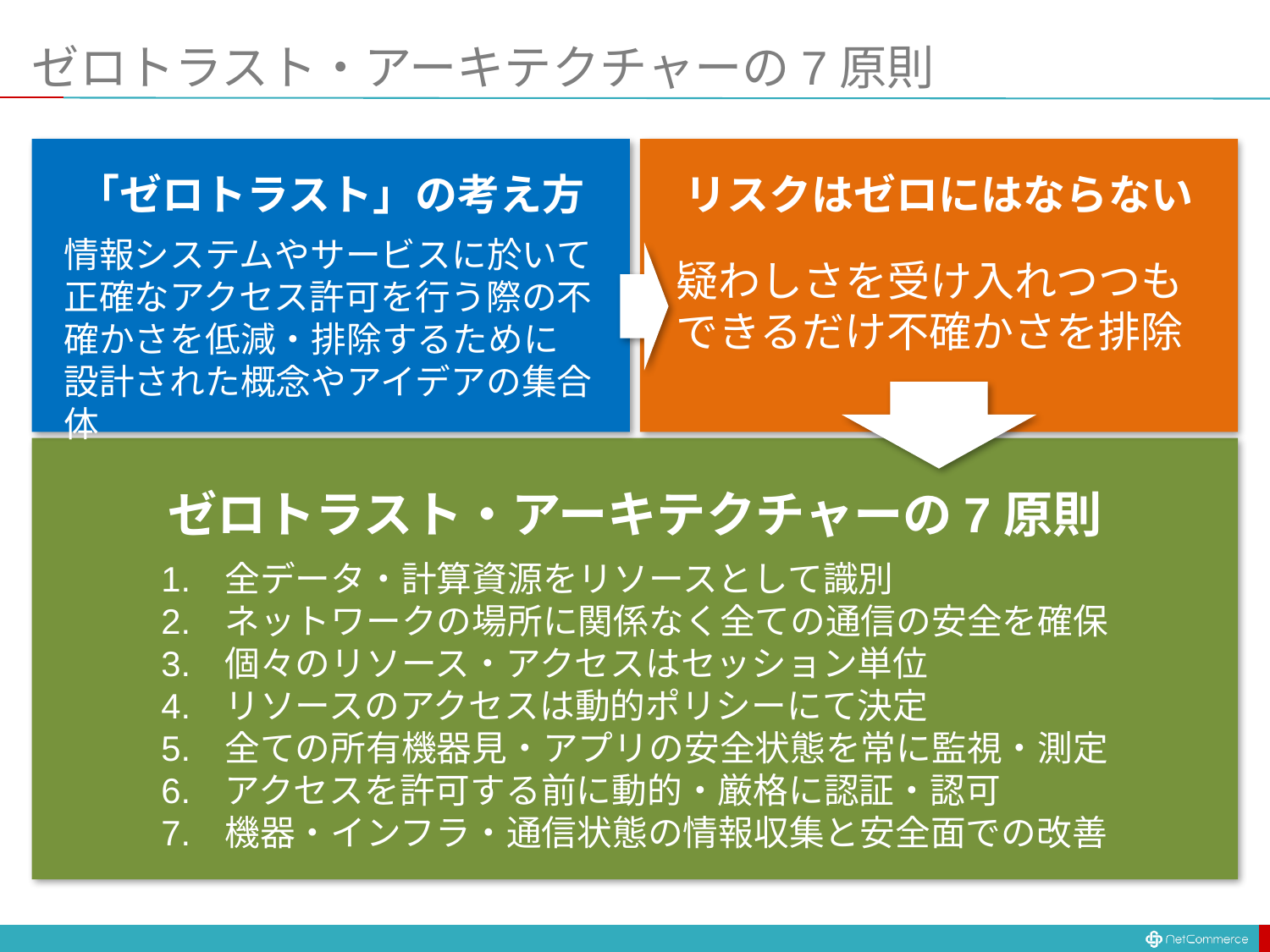

# ゼロトラスト・アーキテクチャーの7原則

「ゼロトラスト」の考え方
リスクはゼロにはならない
情報システムやサービスに於いて正確なアクセス許可を行う際の不確かさを低減・排除するために設計された概念やアイデアの集合体

疑わしさを受け入れつつもできるだけ不確かさを排除

ゼロトラスト・アーキテクチャーの7原則
全データ・計算資源をリソースとして識別
ネットワークの場所に関係なく全ての通信の安全を確保
個々のリソース・アクセスはセッション単位
リソースのアクセスは動的ポリシーにて決定
全ての所有機器見・アプリの安全状態を常に監視・測定
アクセスを許可する前に動的・厳格に認証・認可
機器・インフラ・通信状態の情報収集と安全面での改善